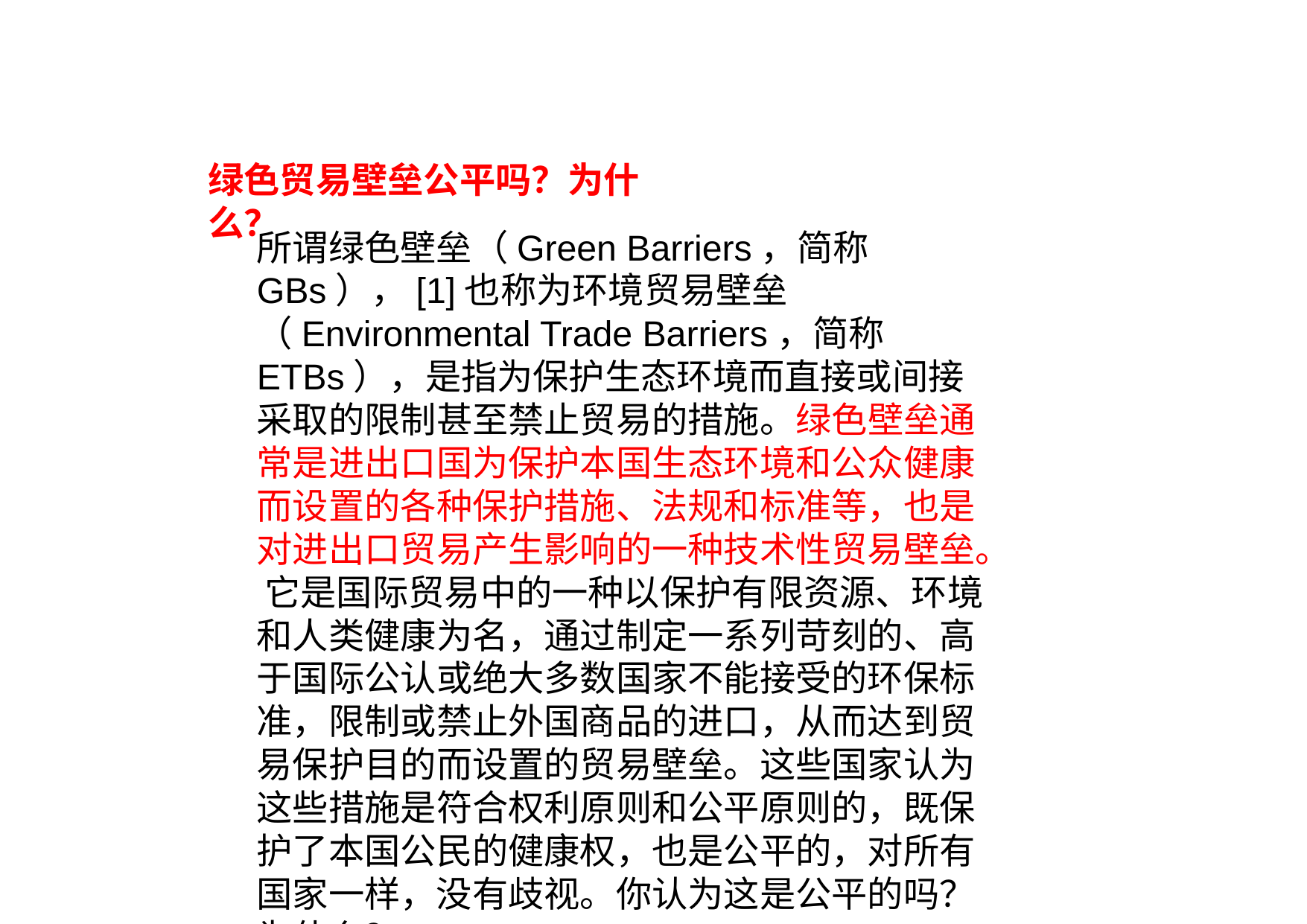

绿色贸易壁垒公平吗？为什么？
所谓绿色壁垒（Green Barriers，简称GBs），[1]也称为环境贸易壁垒（Environmental Trade Barriers，简称ETBs），是指为保护生态环境而直接或间接采取的限制甚至禁止贸易的措施。绿色壁垒通常是进出口国为保护本国生态环境和公众健康而设置的各种保护措施、法规和标准等，也是对进出口贸易产生影响的一种技术性贸易壁垒。 它是国际贸易中的一种以保护有限资源、环境和人类健康为名，通过制定一系列苛刻的、高于国际公认或绝大多数国家不能接受的环保标准，限制或禁止外国商品的进口，从而达到贸易保护目的而设置的贸易壁垒。这些国家认为这些措施是符合权利原则和公平原则的，既保护了本国公民的健康权，也是公平的，对所有国家一样，没有歧视。你认为这是公平的吗？为什么？